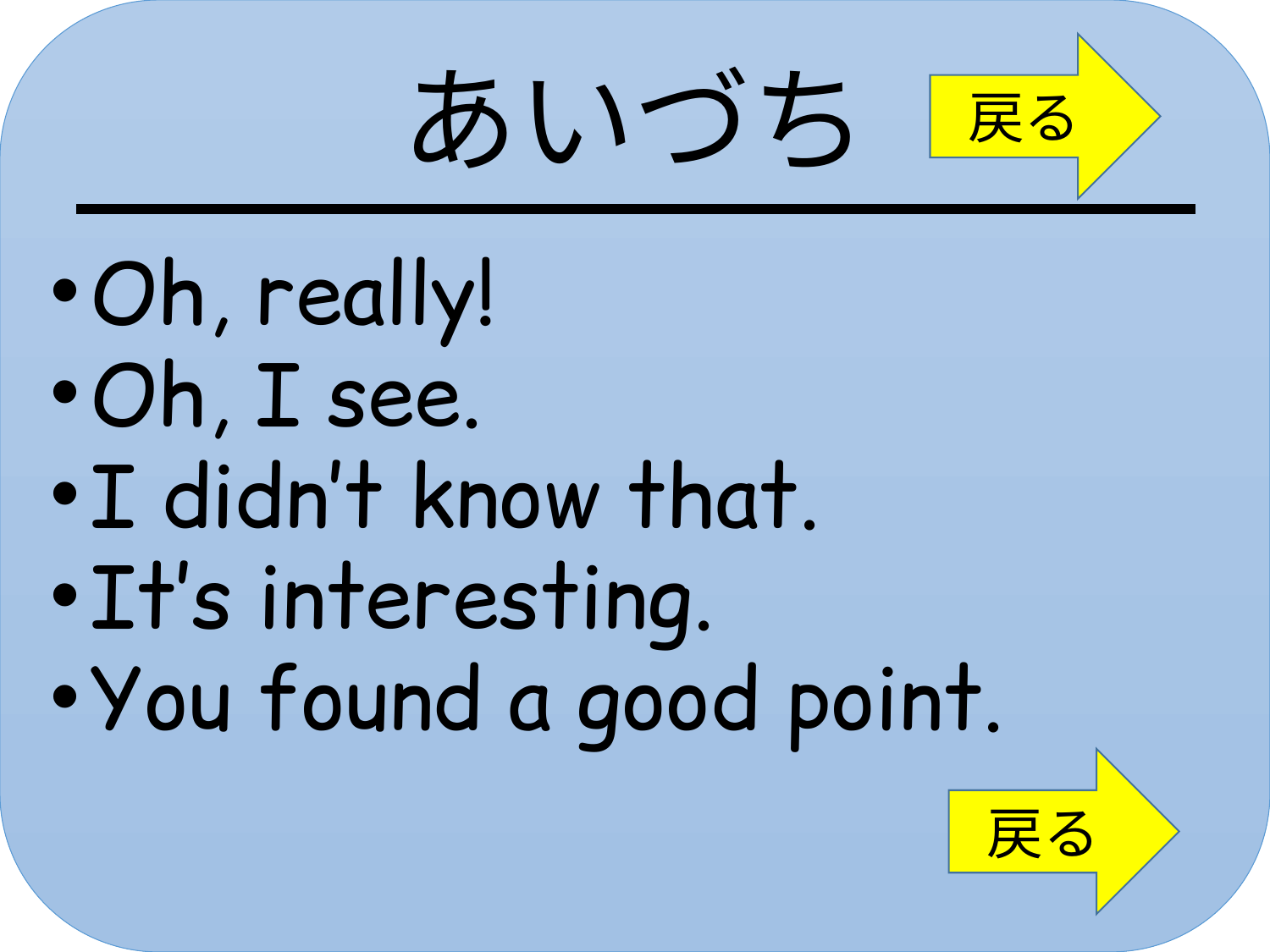

あいづち
戻る
Oh, really!
Oh, I see.
I didn’t know that.
It’s interesting.
You found a good point.

戻る